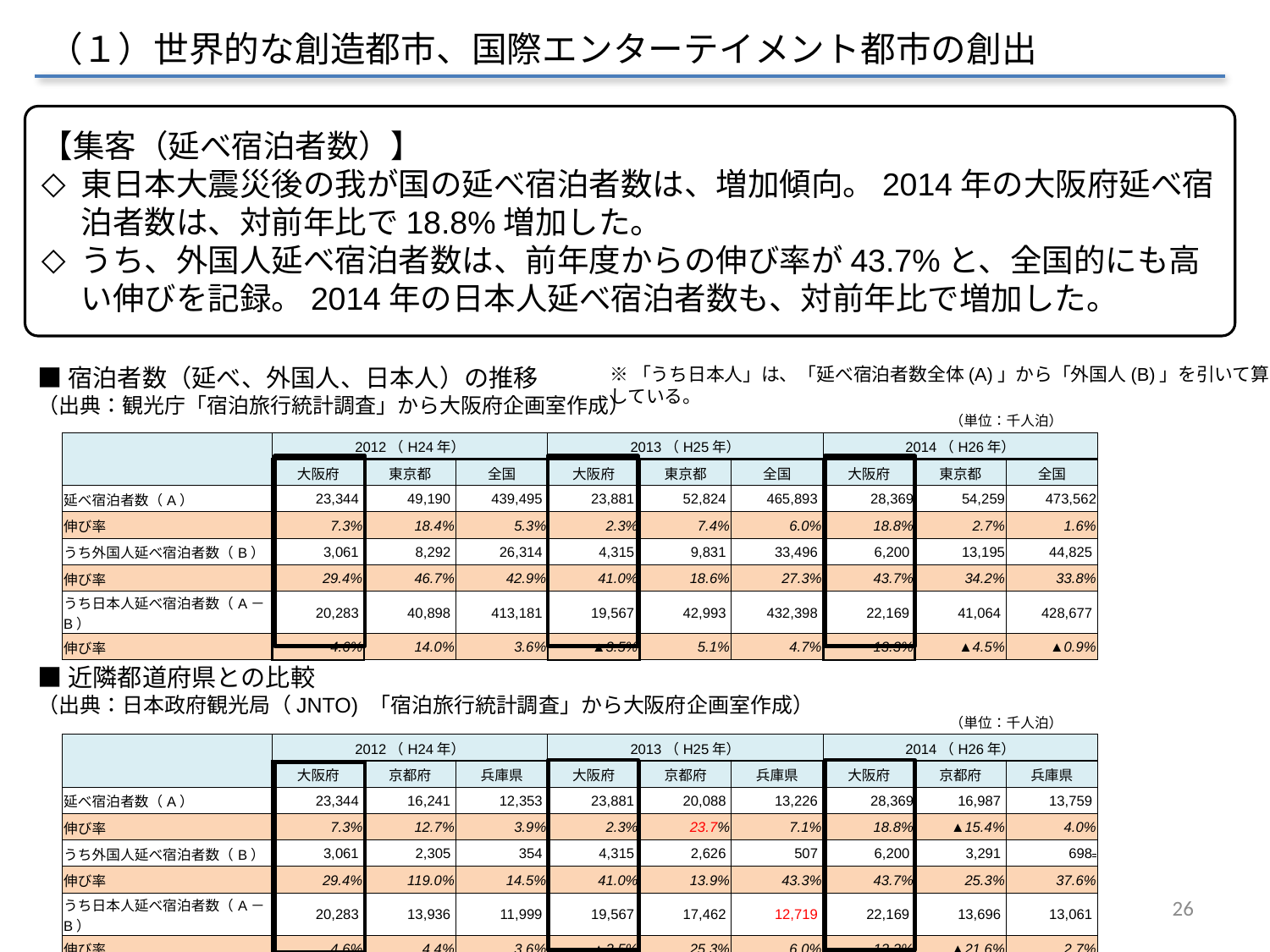

（１）世界的な創造都市、国際エンターテイメント都市の創出
【集客（延べ宿泊者数）】
東日本大震災後の我が国の延べ宿泊者数は、増加傾向。2014年の大阪府延べ宿泊者数は、対前年比で18.8%増加した。
うち、外国人延べ宿泊者数は、前年度からの伸び率が43.7%と、全国的にも高い伸びを記録。2014年の日本人延べ宿泊者数も、対前年比で増加した。
■宿泊者数（延べ、外国人、日本人）の推移
（出典：観光庁「宿泊旅行統計調査」から大阪府企画室作成）
※「うち日本人」は、「延べ宿泊者数全体(A)」から「外国人(B)」を引いて算出している。
|  |  |  |  |  |  |  |  | （単位：千人泊） |  |
| --- | --- | --- | --- | --- | --- | --- | --- | --- | --- |
|  | 2012（H24年） |  |  | 2013（H25年） |  |  | 2014（H26年） |  |  |
|  | 大阪府 | 東京都 | 全国 | 大阪府 | 東京都 | 全国 | 大阪府 | 東京都 | 全国 |
| 延べ宿泊者数（A） | 23,344 | 49,190 | 439,495 | 23,881 | 52,824 | 465,893 | 28,369 | 54,259 | 473,562 |
| 伸び率 | 7.3% | 18.4% | 5.3% | 2.3% | 7.4% | 6.0% | 18.8% | 2.7% | 1.6% |
| うち外国人延べ宿泊者数（B） | 3,061 | 8,292 | 26,314 | 4,315 | 9,831 | 33,496 | 6,200 | 13,195 | 44,825 |
| 伸び率 | 29.4% | 46.7% | 42.9% | 41.0% | 18.6% | 27.3% | 43.7% | 34.2% | 33.8% |
| うち日本人延べ宿泊者数（A－B） | 20,283 | 40,898 | 413,181 | 19,567 | 42,993 | 432,398 | 22,169 | 41,064 | 428,677 |
| 伸び率 | 4.6% | 14.0% | 3.6% | ▲3.5% | 5.1% | 4.7% | 13.3% | ▲4.5% | ▲0.9% |

■近隣都道府県との比較
（出典：日本政府観光局（JNTO) 「宿泊旅行統計調査」から大阪府企画室作成）
|  |  |  |  |  |  |  |  | （単位：千人泊） |  |
| --- | --- | --- | --- | --- | --- | --- | --- | --- | --- |
|  | 2012（H24年） |  |  | 2013（H25年） |  |  | 2014（H26年） |  |  |
|  | 大阪府 | 京都府 | 兵庫県 | 大阪府 | 京都府 | 兵庫県 | 大阪府 | 京都府 | 兵庫県 |
| 延べ宿泊者数（A） | 23,344 | 16,241 | 12,353 | 23,881 | 20,088 | 13,226 | 28,369 | 16,987 | 13,759 |
| 伸び率 | 7.3% | 12.7% | 3.9% | 2.3% | 23.7% | 7.1% | 18.8% | ▲15.4% | 4.0% |
| うち外国人延べ宿泊者数（B） | 3,061 | 2,305 | 354 | 4,315 | 2,626 | 507 | 6,200 | 3,291 | 698 |
| 伸び率 | 29.4% | 119.0% | 14.5% | 41.0% | 13.9% | 43.3% | 43.7% | 25.3% | 37.6% |
| うち日本人延べ宿泊者数（A－B） | 20,283 | 13,936 | 11,999 | 19,567 | 17,462 | 12,719 | 22,169 | 13,696 | 13,061 |
| 伸び率 | 4.6% | 4.4% | 3.6% | ▲3.5% | 25.3% | 6.0% | 13.3% | ▲21.6% | 2.7% |

26